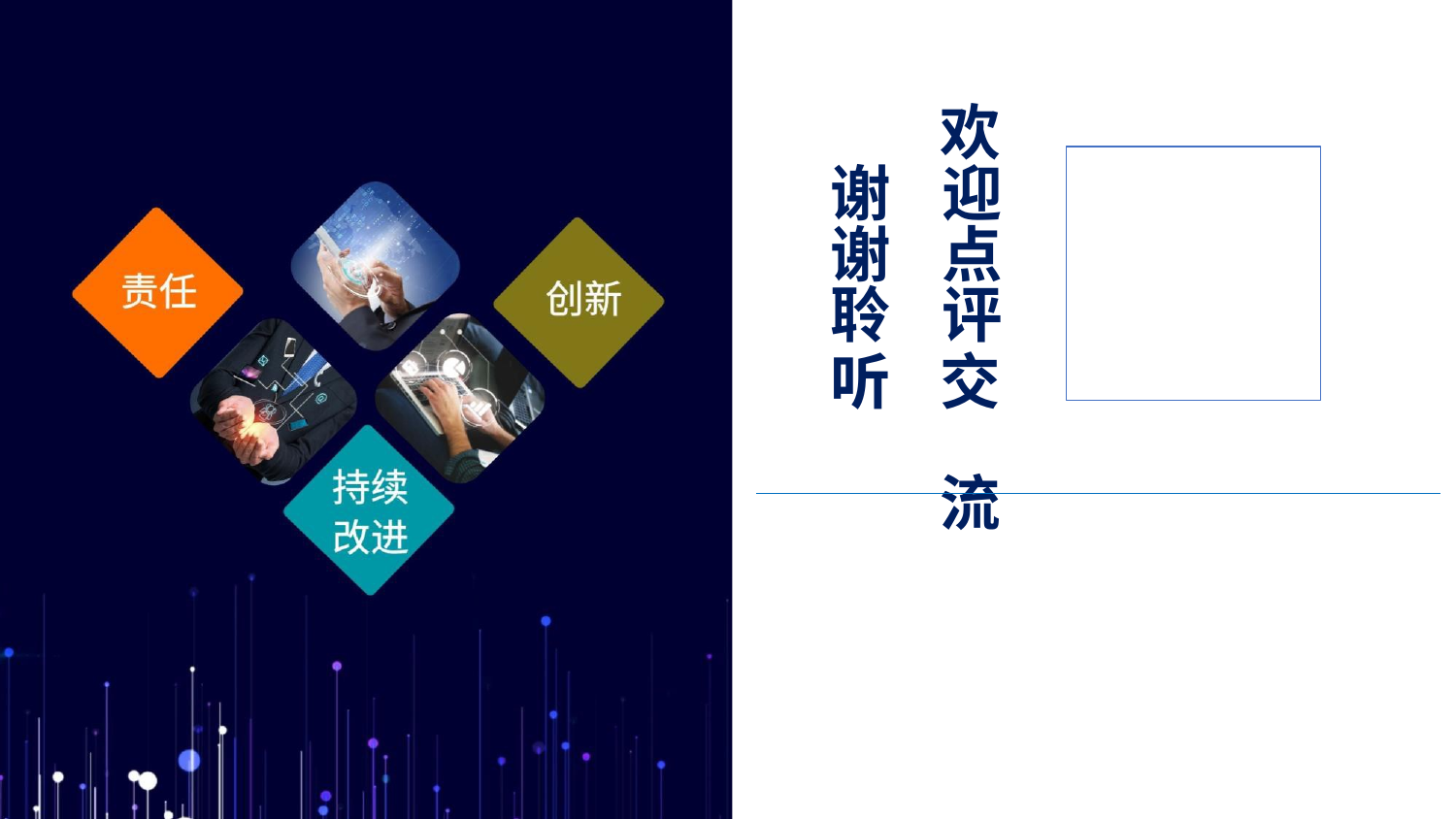

欢
谢	迎
谢	点
聆	评
听	交  流